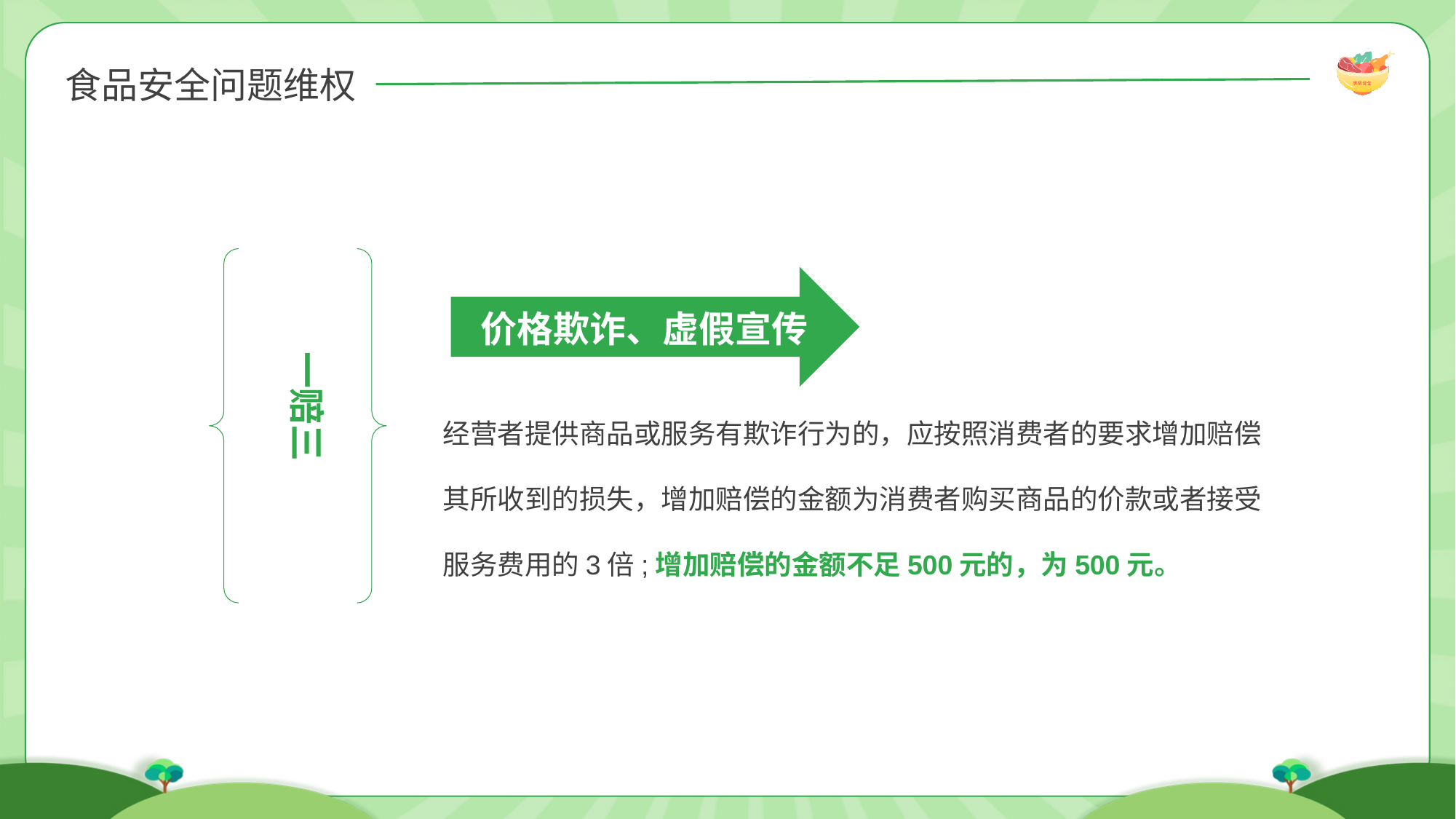

一赔三

价格欺诈、虚假宣传
经营者提供商品或服务有欺诈行为的，应按照消费者的要求增加赔偿其所收到的损失，增加赔偿的金额为消费者购买商品的价款或者接受服务费用的3倍;增加赔偿的金额不足500元的，为500元。